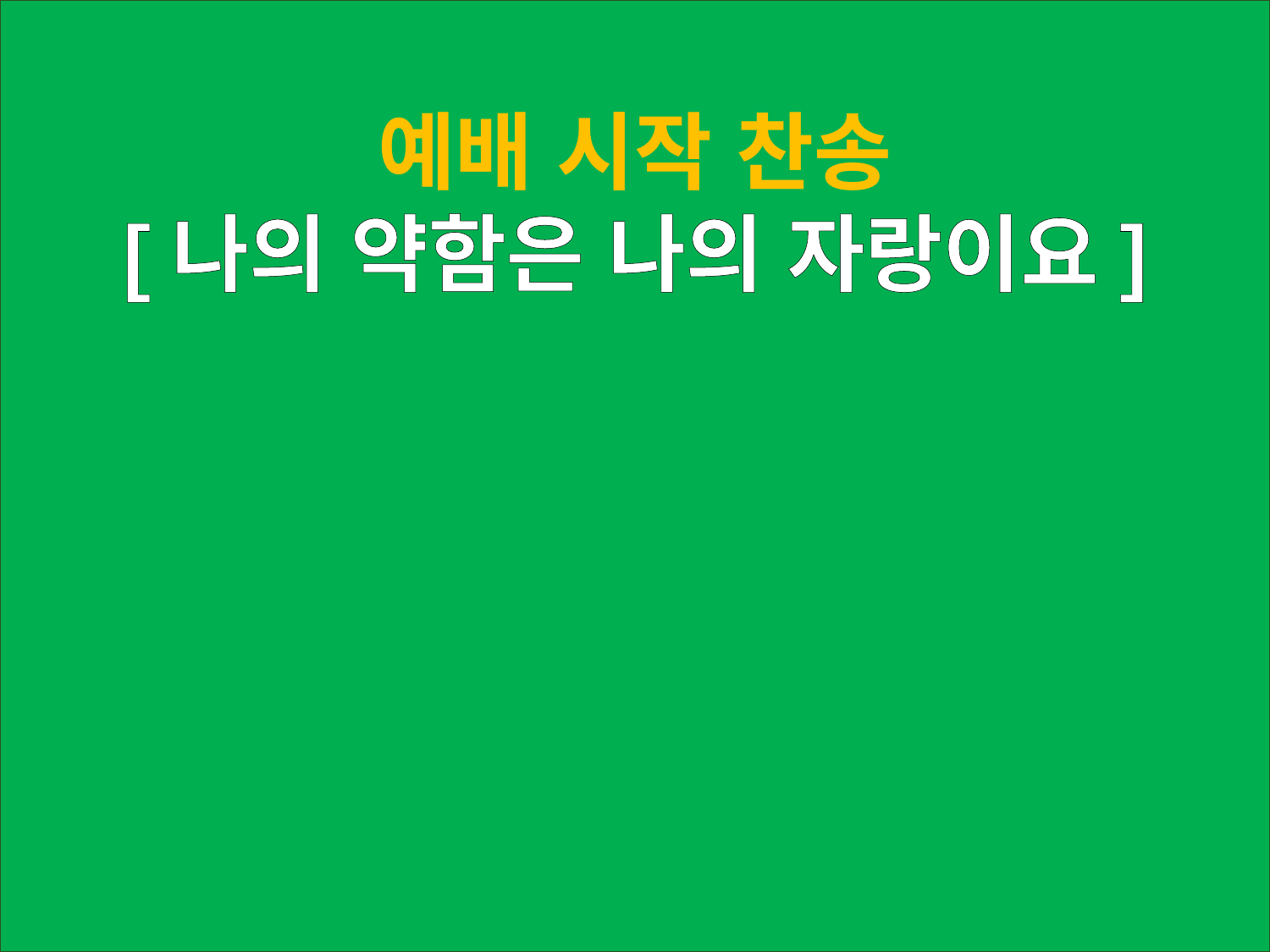

예배 시작 찬송
[나의 약함은 나의 자랑이요]